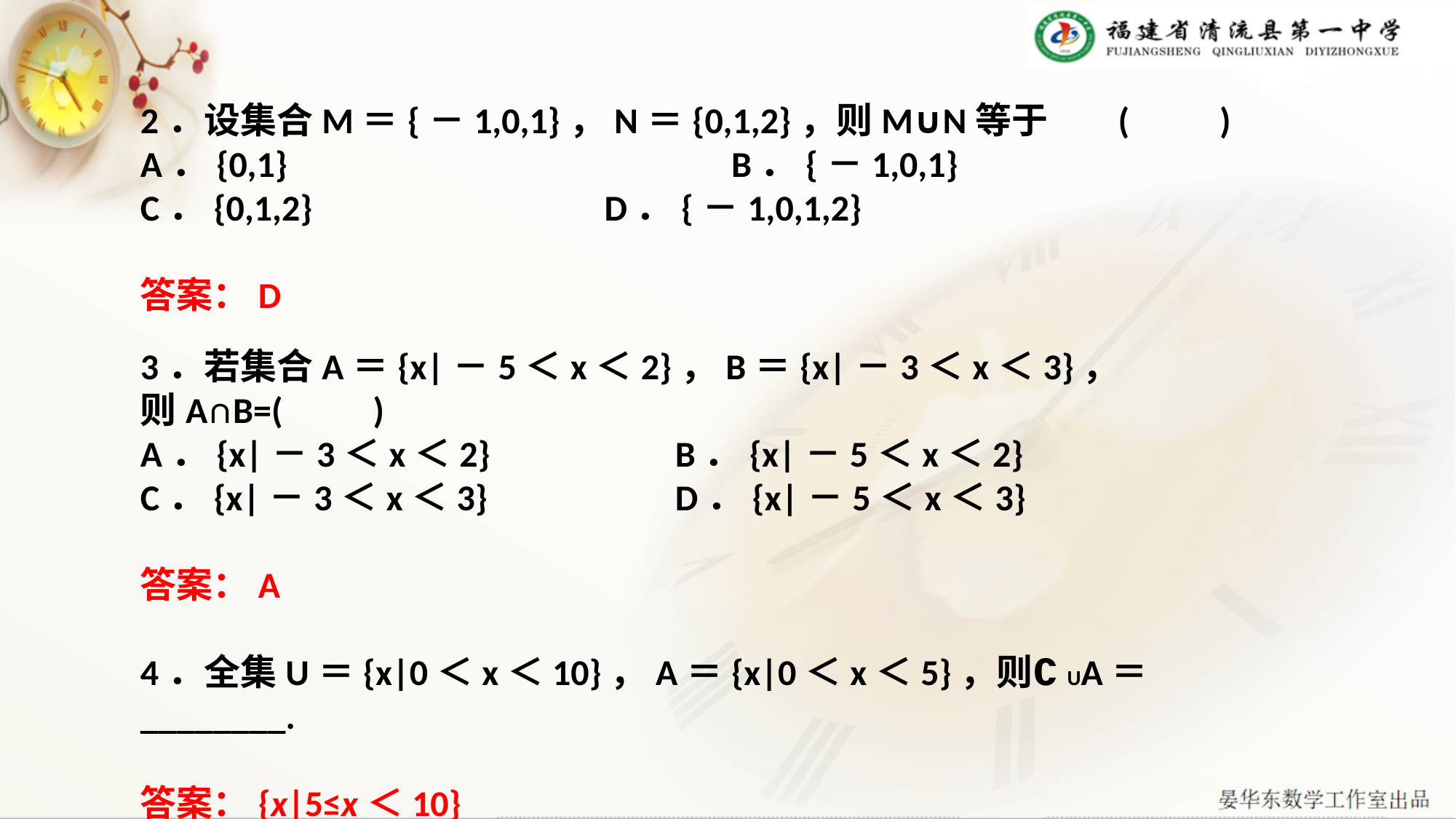

2．设集合M＝{－1,0,1}，N＝{0,1,2}，则M∪N等于      (　　)
A．{0,1}　　　　　　　　	　B．{－1,0,1}
C．{0,1,2}	                              D．{－1,0,1,2}

答案：D
3．若集合A＝{x|－5＜x＜2}，B＝{x|－3＜x＜3}，则A∩B=(　　)
A．{x|－3＜x＜2}	            B．{x|－5＜x＜2}
C．{x|－3＜x＜3}	            D．{x|－5＜x＜3}

答案：A

4．全集U＝{x|0＜x＜10}，A＝{x|0＜x＜5}，则∁UA＝________.

答案：{x|5≤x＜10}